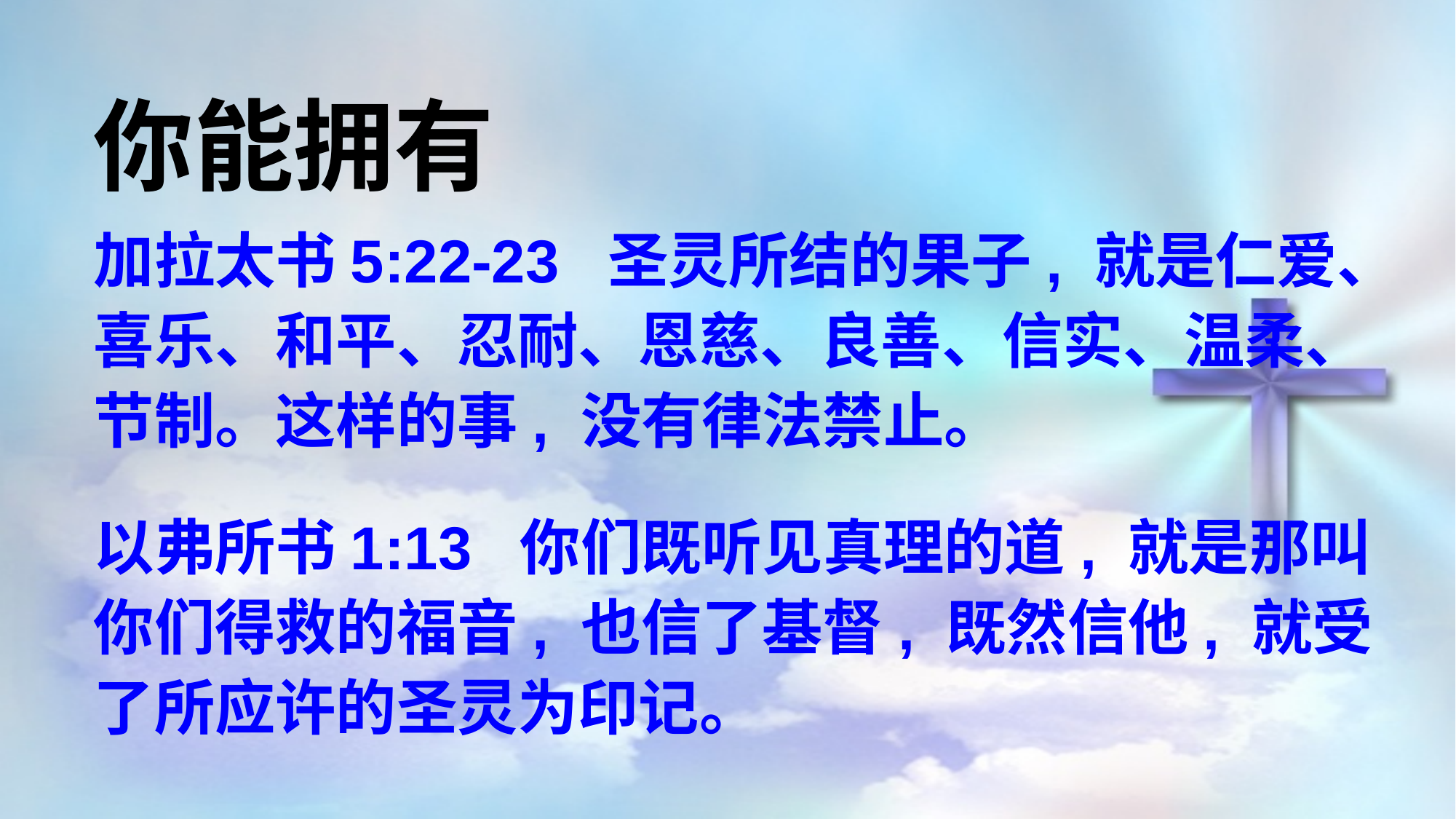

你能拥有
加拉太书5:22-23  圣灵所结的果子, 就是仁爱、喜乐、和平、忍耐、恩慈、良善、信实、温柔、节制。这样的事, 没有律法禁止。

以弗所书1:13  你们既听见真理的道, 就是那叫你们得救的福音, 也信了基督, 既然信他, 就受了所应许的圣灵为印记。